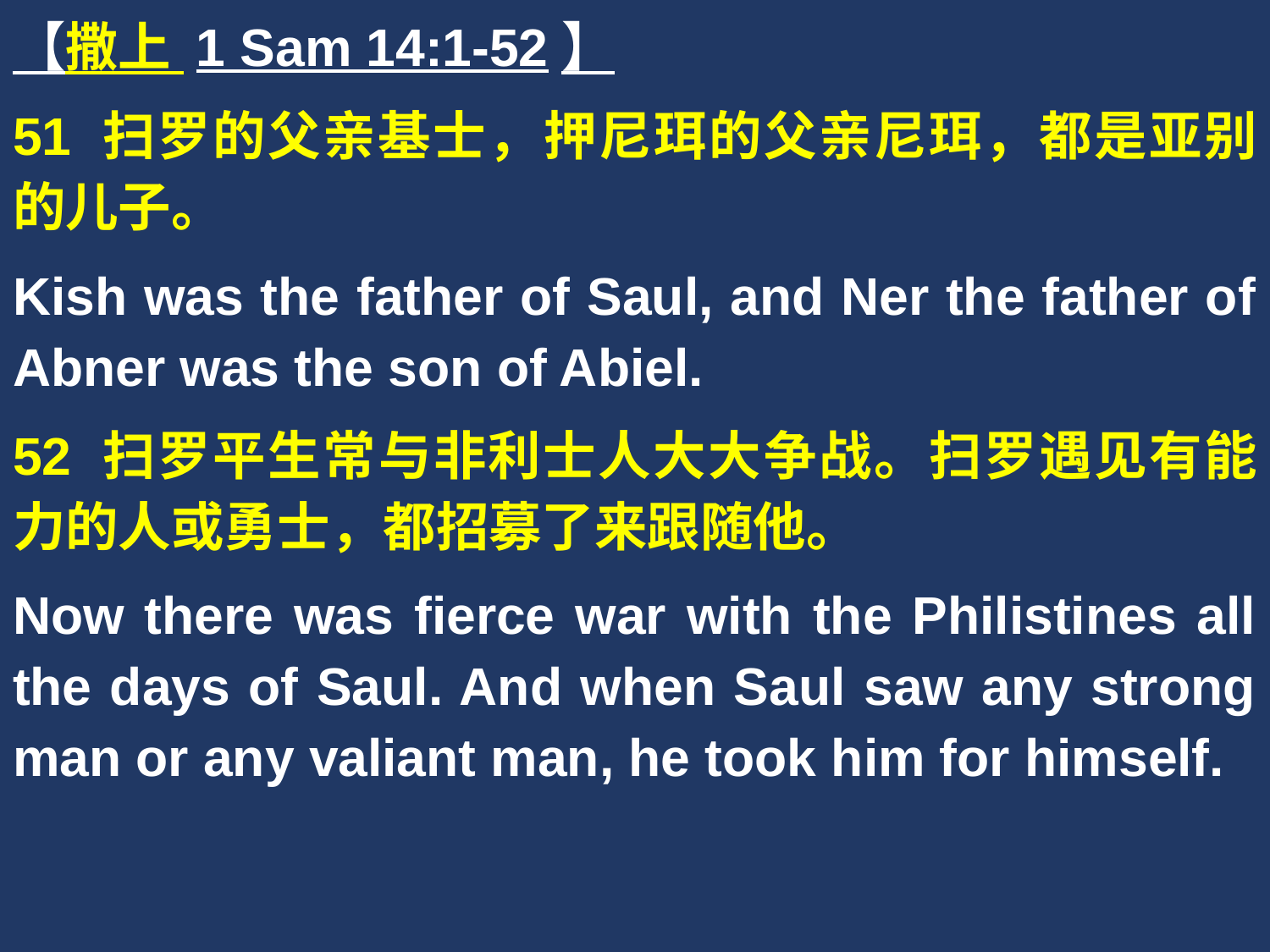

【撒上 1 Sam 14:1-52】
51 扫罗的父亲基士，押尼珥的父亲尼珥，都是亚别的儿子。
Kish was the father of Saul, and Ner the father of Abner was the son of Abiel.
52 扫罗平生常与非利士人大大争战。扫罗遇见有能力的人或勇士，都招募了来跟随他。
Now there was fierce war with the Philistines all the days of Saul. And when Saul saw any strong man or any valiant man, he took him for himself.